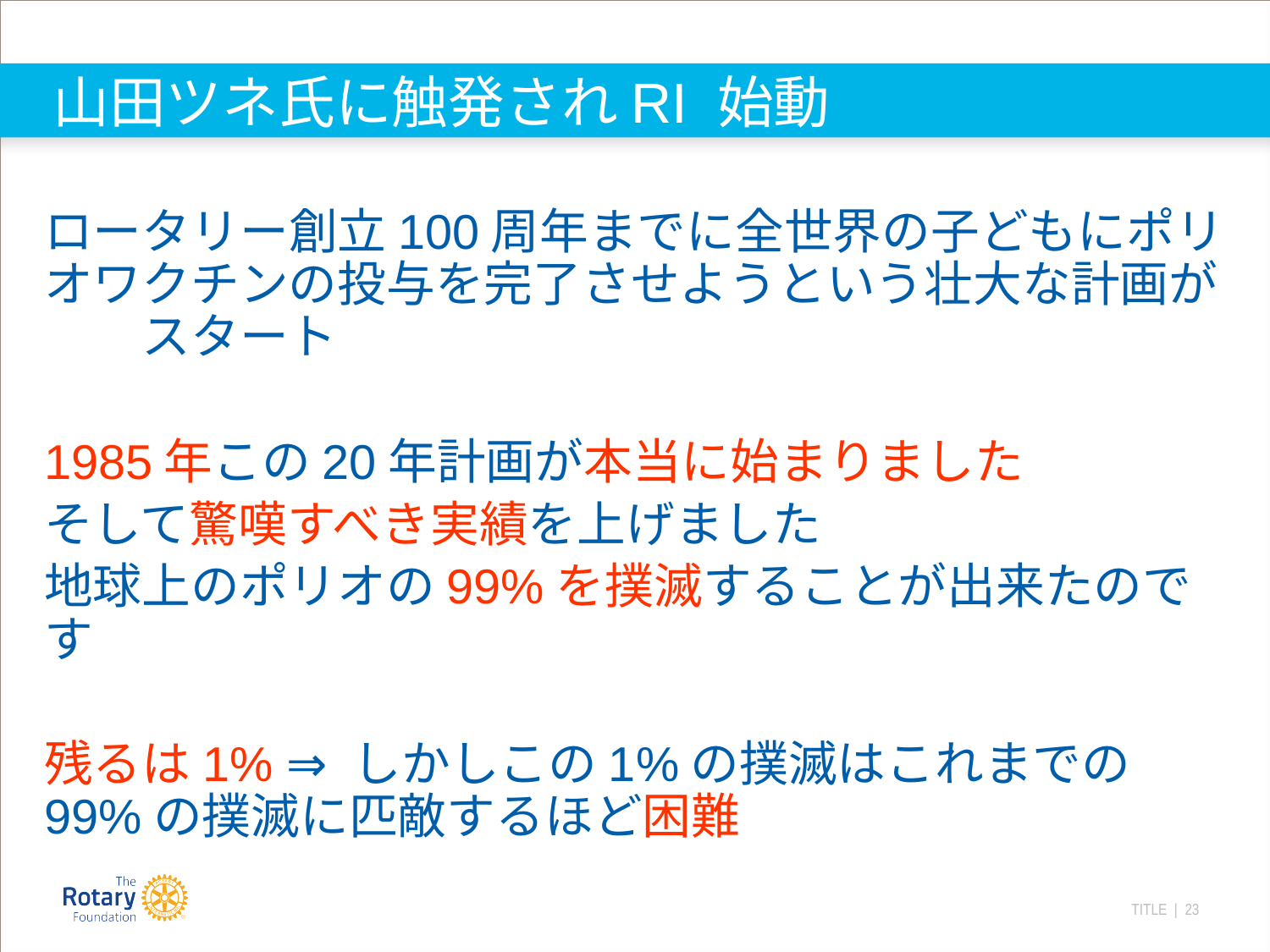

# 山田ツネ氏に触発されRI 始動
ロータリー創立100周年までに全世界の子どもにポリオワクチンの投与を完了させようという壮大な計画が　　スタート

1985年この20年計画が本当に始まりました
そして驚嘆すべき実績を上げました
地球上のポリオの99%を撲滅することが出来たのです

残るは1% ⇒ しかしこの1%の撲滅はこれまでの99%の撲滅に匹敵するほど困難